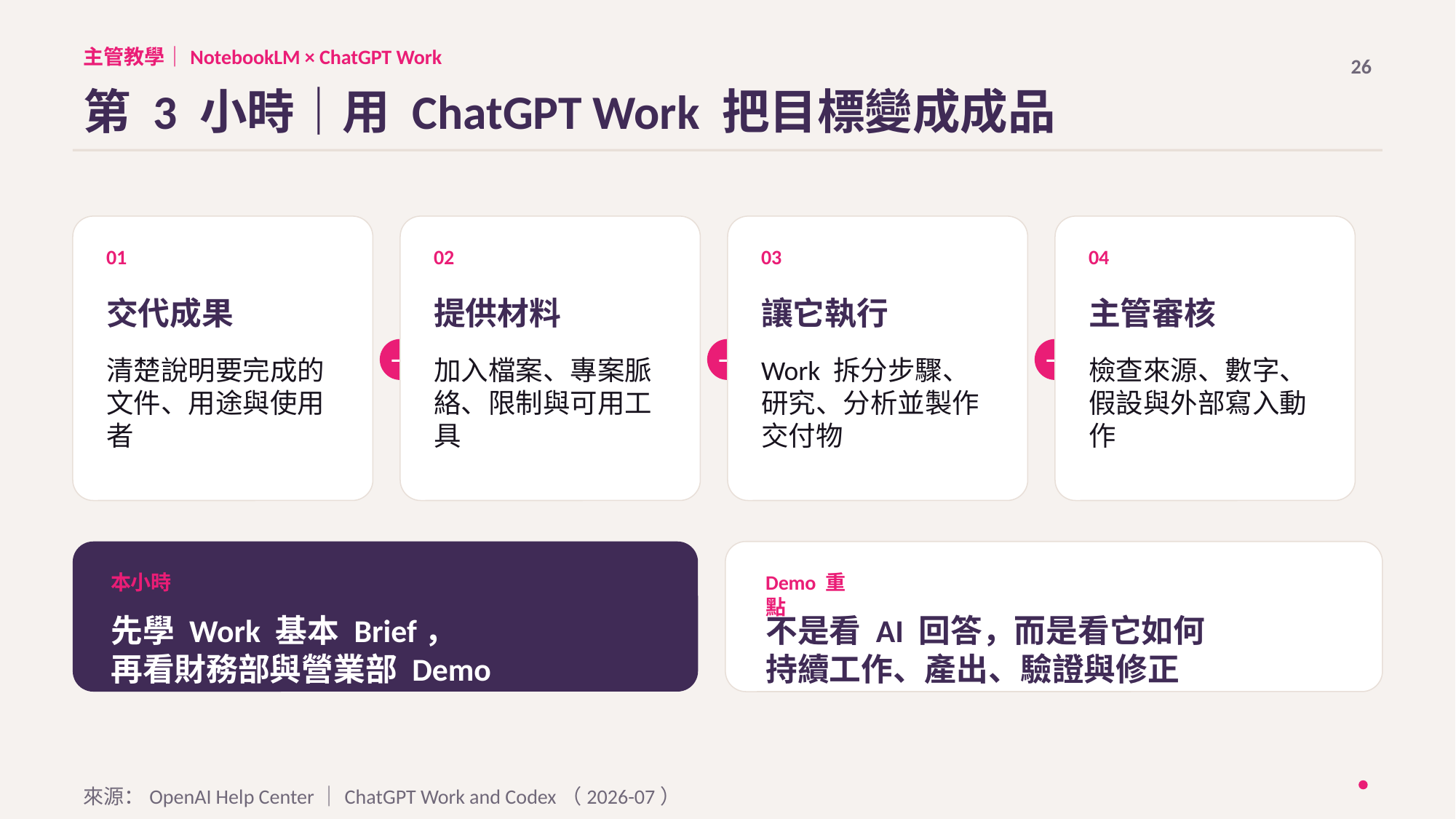

主管教學｜NotebookLM × ChatGPT Work
26
第 3 小時｜用 ChatGPT Work 把目標變成成品

01
02
03
04
交代成果
提供材料
讓它執行
主管審核

→
→
→
清楚說明要完成的文件、用途與使用者
加入檔案、專案脈絡、限制與可用工具
Work 拆分步驟、研究、分析並製作交付物
檢查來源、數字、假設與外部寫入動作

本小時
Demo 重點
先學 Work 基本 Brief，
再看財務部與營業部 Demo
不是看 AI 回答，而是看它如何
持續工作、產出、驗證與修正
來源：OpenAI Help Center｜ChatGPT Work and Codex（2026-07）